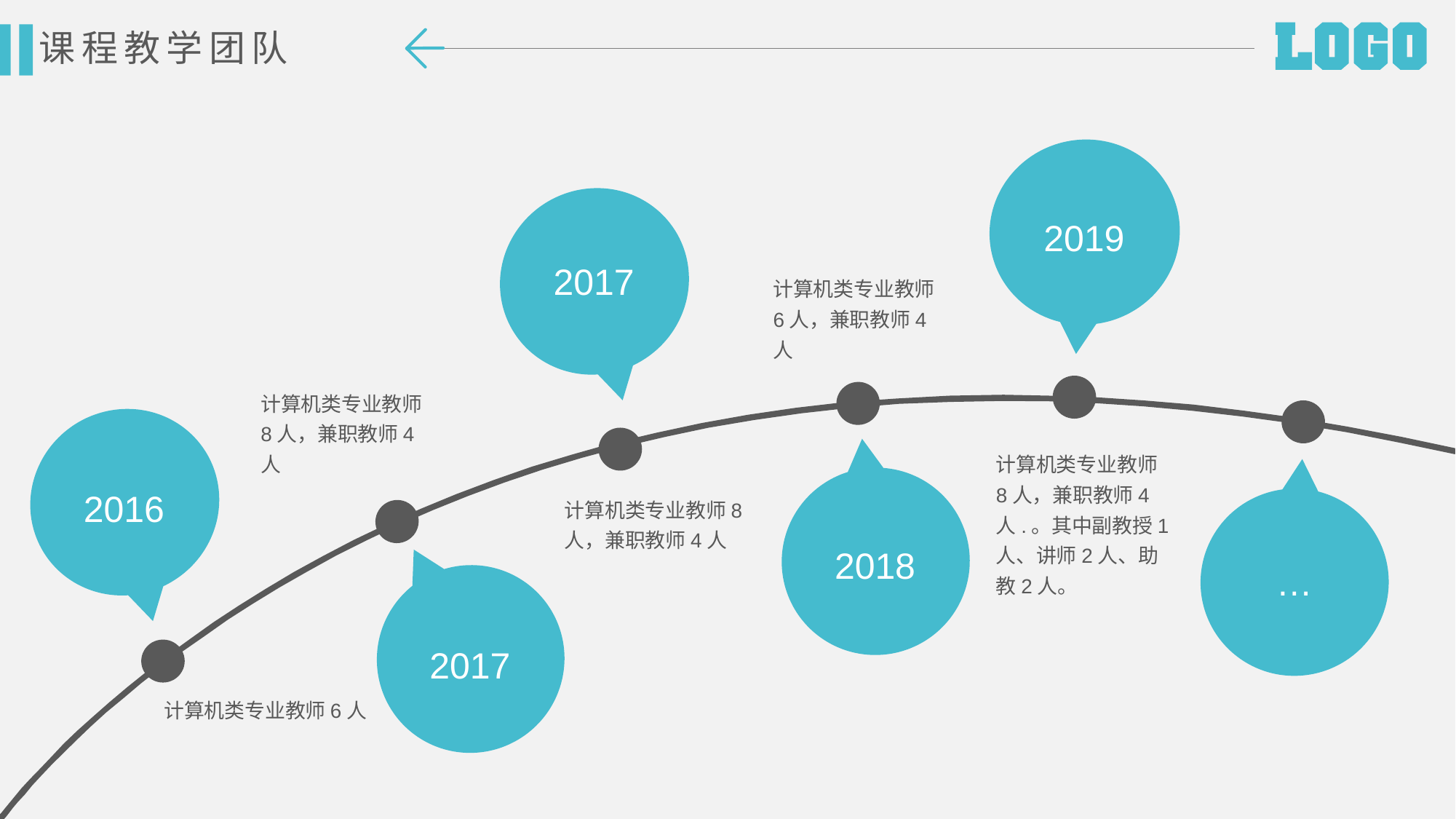

课程教学团队

2019
2017
计算机类专业教师6人，兼职教师4人

计算机类专业教师8人，兼职教师4人

计算机类专业教师8人，兼职教师4人.。其中副教授1人、讲师2人、助教2人。

2016

计算机类专业教师8人，兼职教师4人

2018
…

2017

计算机类专业教师6人